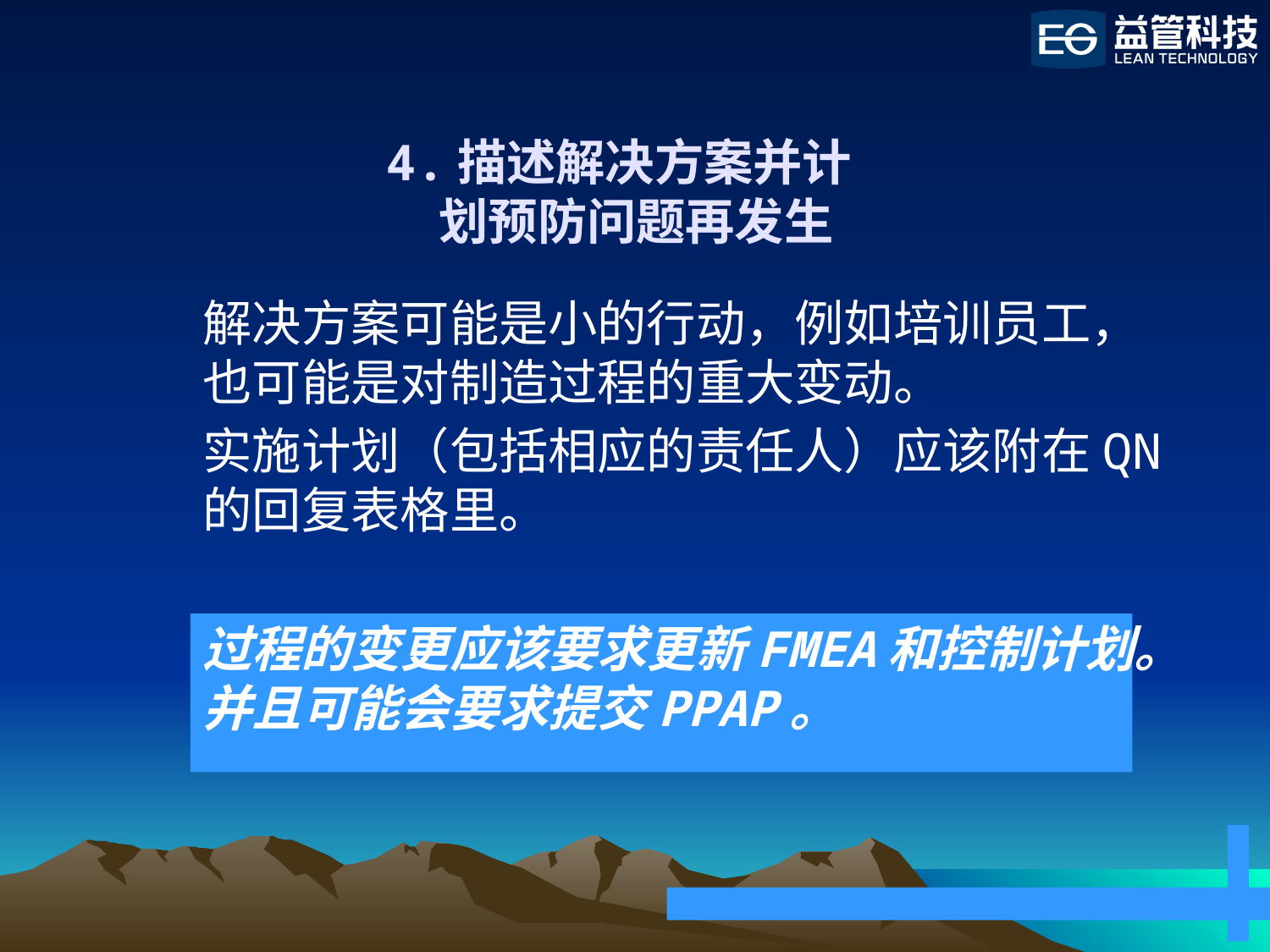

4.描述解决方案并计
  划预防问题再发生
解决方案可能是小的行动，例如培训员工，也可能是对制造过程的重大变动。
实施计划（包括相应的责任人）应该附在QN的回复表格里。

过程的变更应该要求更新FMEA和控制计划。并且可能会要求提交PPAP。